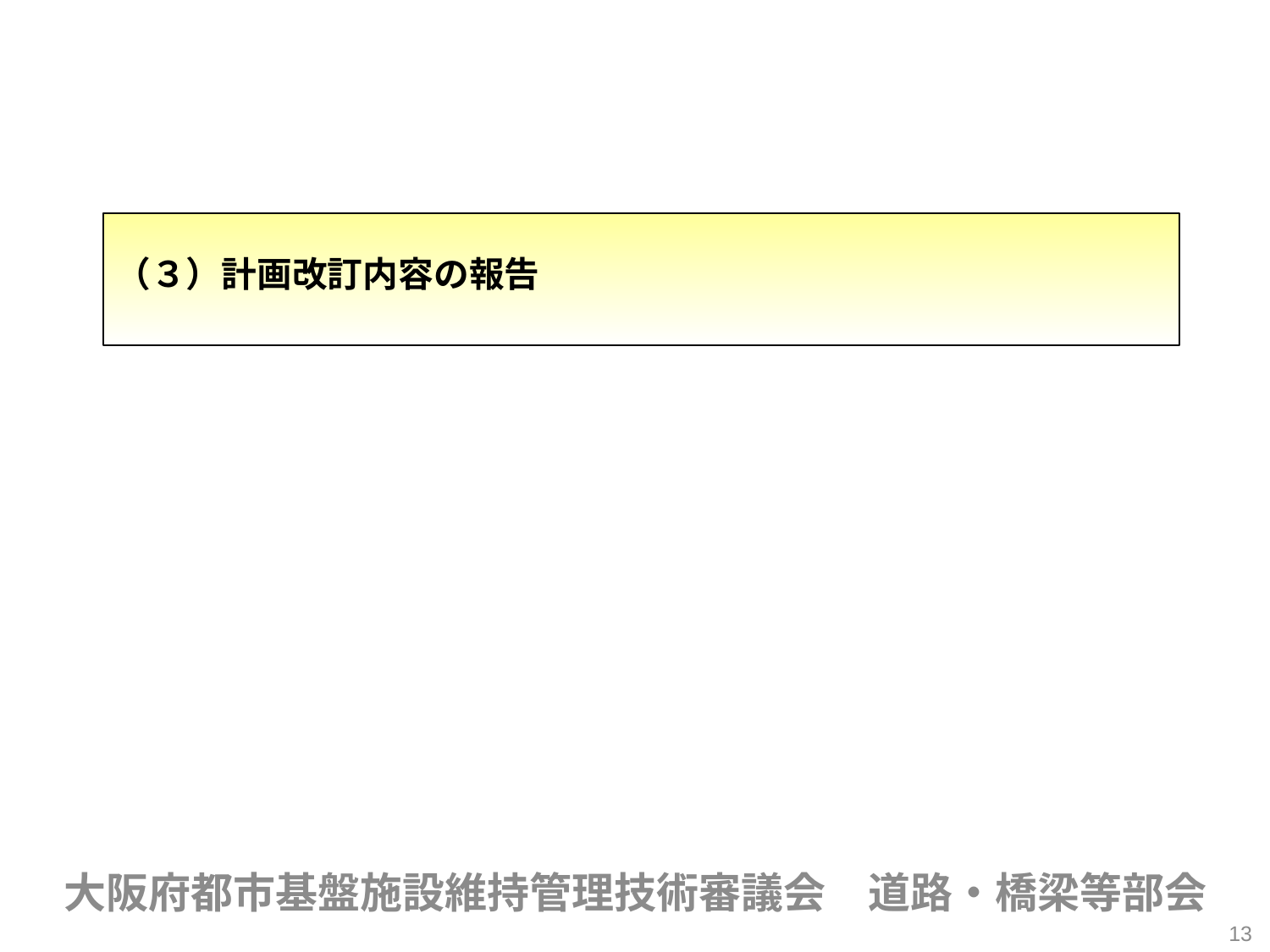

（３）計画改訂内容の報告
大阪府都市基盤施設維持管理技術審議会　道路・橋梁等部会
13